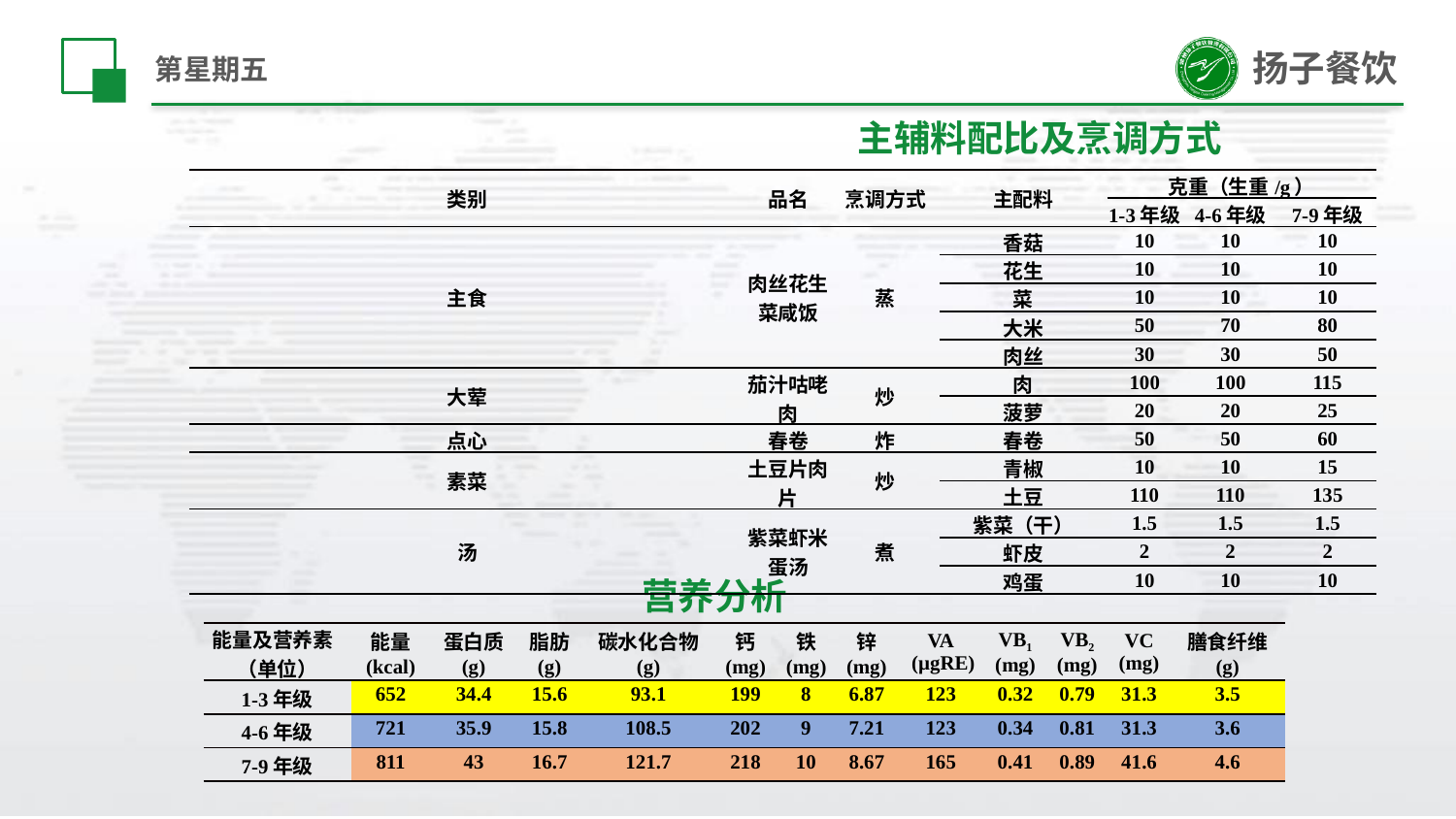

# 第星期五
主辅料配比及烹调方式
| 类别 | 品名 | 烹调方式 | 主配料 | 克重（生重/g） |  |  |
| --- | --- | --- | --- | --- | --- | --- |
|  |  |  |  | 1-3年级 | 4-6年级 | 7-9年级 |
| 主食 | 肉丝花生菜咸饭 | 蒸 | 香菇 | 10 | 10 | 10 |
|  |  |  | 花生 | 10 | 10 | 10 |
|  |  |  | 菜 | 10 | 10 | 10 |
|  |  |  | 大米 | 50 | 70 | 80 |
|  |  |  | 肉丝 | 30 | 30 | 50 |
| 大荤 | 茄汁咕咾肉 | 炒 | 肉 | 100 | 100 | 115 |
|  |  |  | 菠萝 | 20 | 20 | 25 |
| 点心 | 春卷 | 炸 | 春卷 | 50 | 50 | 60 |
| 素菜 | 土豆片肉片 | 炒 | 青椒 | 10 | 10 | 15 |
|  |  |  | 土豆 | 110 | 110 | 135 |
| 汤 | 紫菜虾米蛋汤 | 煮 | 紫菜（干） | 1.5 | 1.5 | 1.5 |
|  |  |  | 虾皮 | 2 | 2 | 2 |
|  |  |  | 鸡蛋 | 10 | 10 | 10 |
营养分析
| 能量及营养素 （单位） | 能量 (kcal) | 蛋白质 (g) | 脂肪 (g) | 碳水化合物 (g) | 钙 (mg) | 铁 (mg) | 锌 (mg) | VA (µgRE) | VB1 (mg) | VB2 (mg) | VC (mg) | 膳食纤维 (g) |
| --- | --- | --- | --- | --- | --- | --- | --- | --- | --- | --- | --- | --- |
| 1-3年级 | 652 | 34.4 | 15.6 | 93.1 | 199 | 8 | 6.87 | 123 | 0.32 | 0.79 | 31.3 | 3.5 |
| 4-6年级 | 721 | 35.9 | 15.8 | 108.5 | 202 | 9 | 7.21 | 123 | 0.34 | 0.81 | 31.3 | 3.6 |
| 7-9年级 | 811 | 43 | 16.7 | 121.7 | 218 | 10 | 8.67 | 165 | 0.41 | 0.89 | 41.6 | 4.6 |